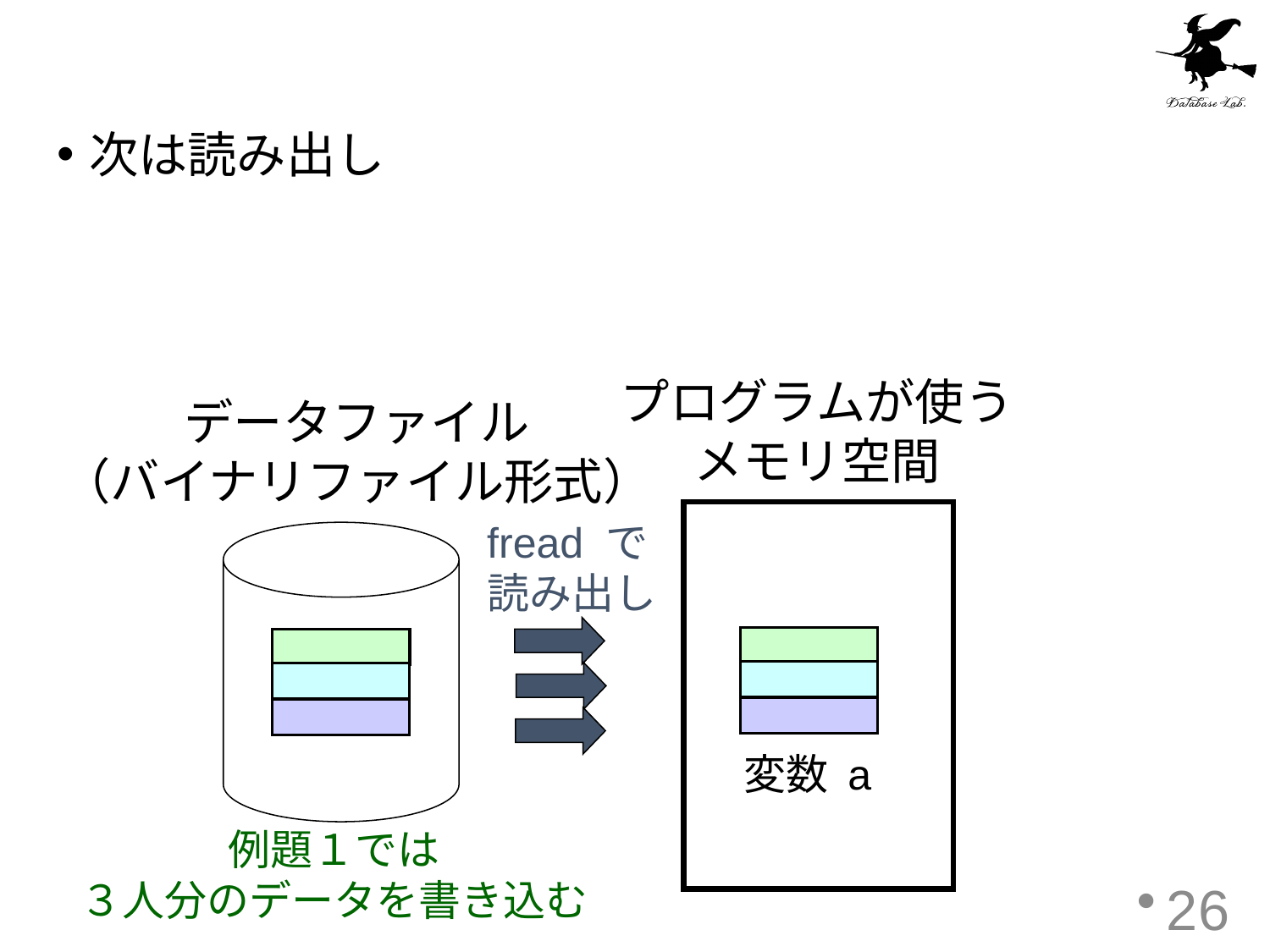

#
次は読み出し
プログラムが使う
メモリ空間
データファイル
（バイナリファイル形式）

fread で
読み出し

変数 a
例題１では
３人分のデータを書き込む
26